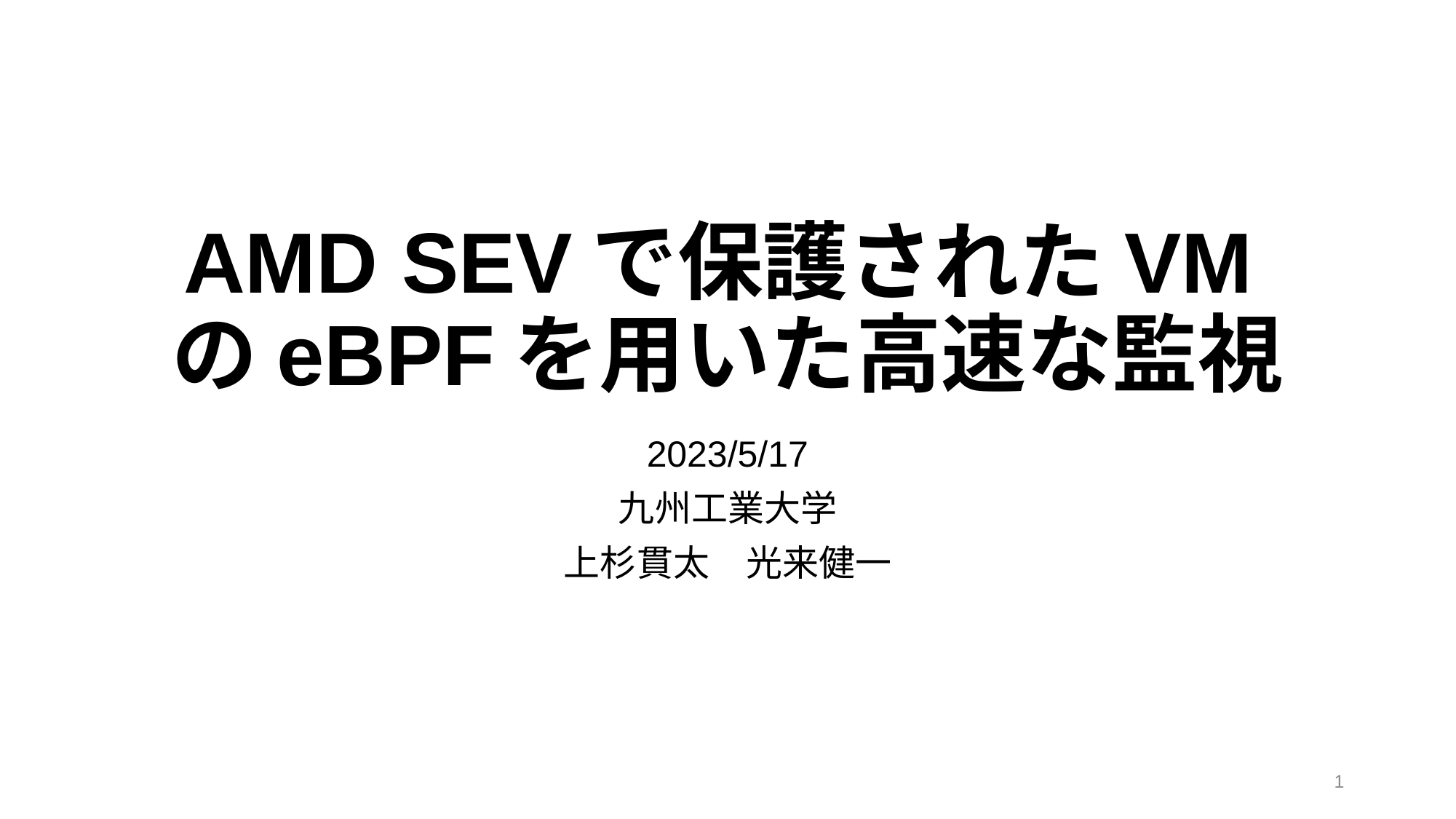

# AMD SEVで保護されたVMのeBPFを用いた高速な監視
2023/5/17
九州工業大学
上杉貫太　光来健一
1